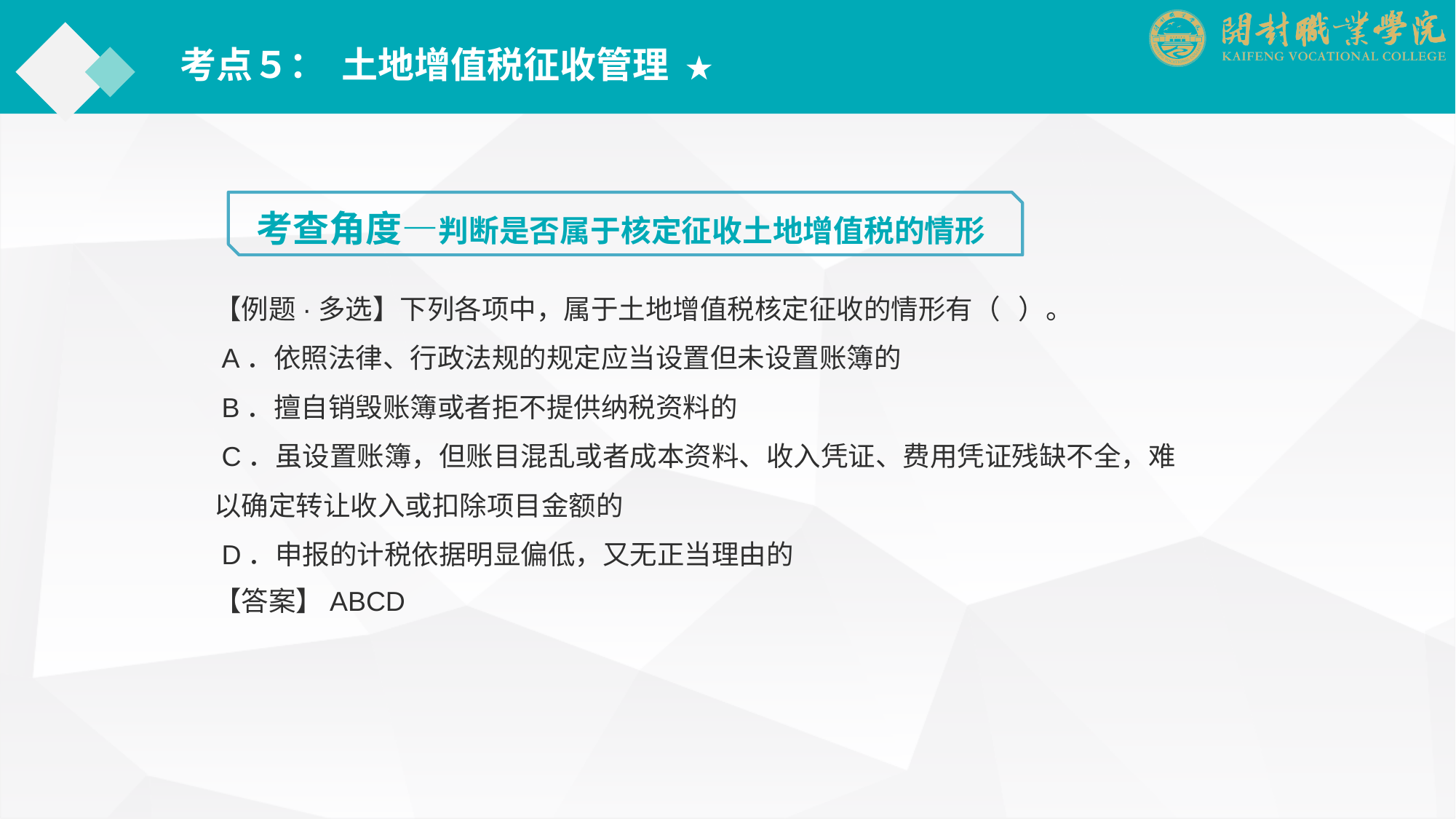

考点５：  土地增值税征收管理  ★
考查角度—判断是否属于核定征收土地增值税的情形

【例题·多选】下列各项中，属于土地增值税核定征收的情形有（   ）。
 A．依照法律、行政法规的规定应当设置但未设置账簿的
 B．擅自销毁账簿或者拒不提供纳税资料的
 C．虽设置账簿，但账目混乱或者成本资料、收入凭证、费用凭证残缺不全，难以确定转让收入或扣除项目金额的
 D．申报的计税依据明显偏低，又无正当理由的
【答案】ABCD